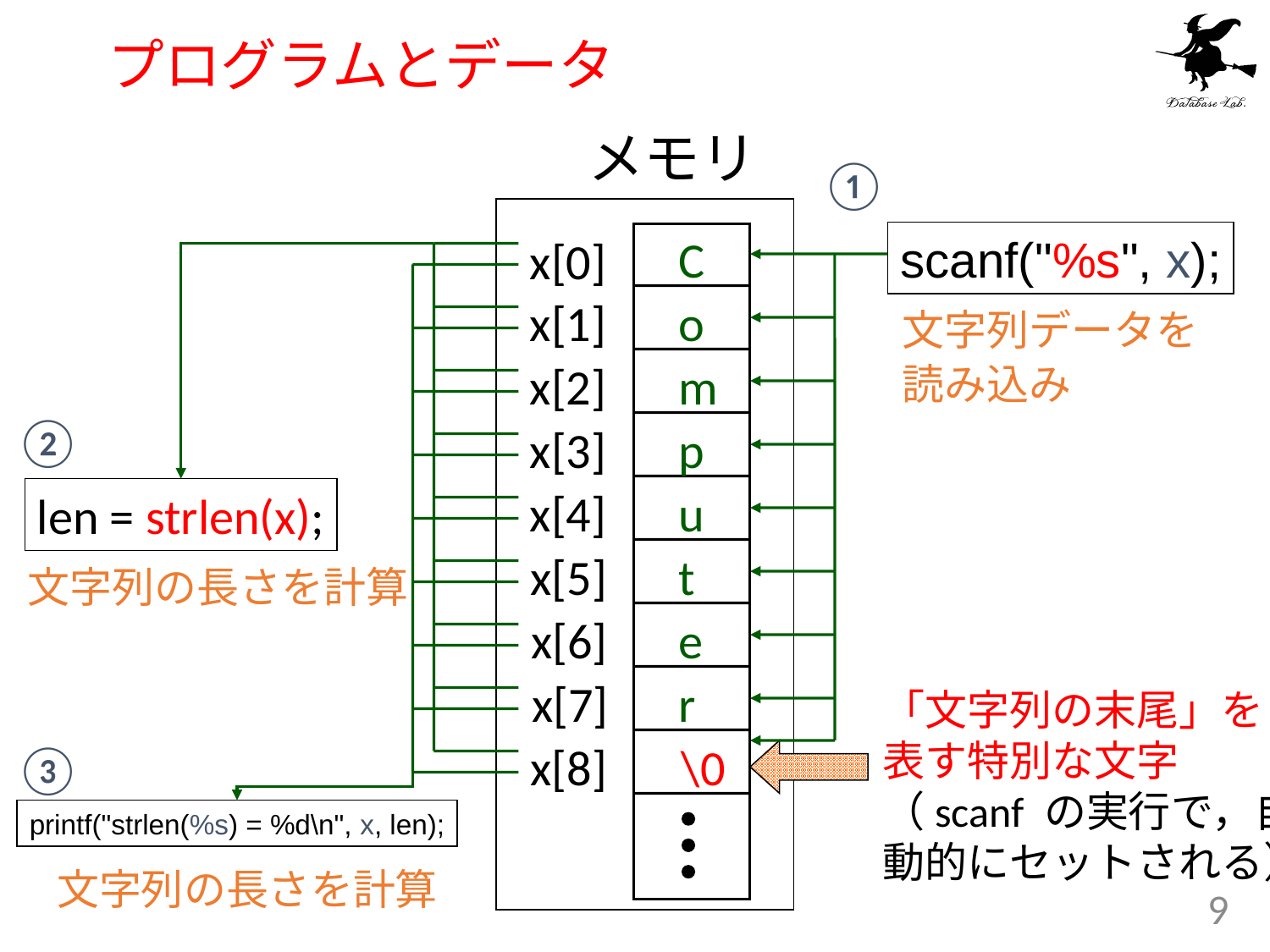

# プログラムとデータ
メモリ
①

C
scanf("%s", x);
x[0]

x[1]

o
文字列データを
読み込み

x[2]

m

②
x[3]

p

x[4]

u
len = strlen(x);

x[5]

t
文字列の長さを計算

x[6]

e

x[7]

r
「文字列の末尾」を
表す特別な文字
（scanf の実行で，自
動的にセットされる）

x[8]

\0
③

printf("strlen(%s) = %d\n", x, len);

文字列の長さを計算

9